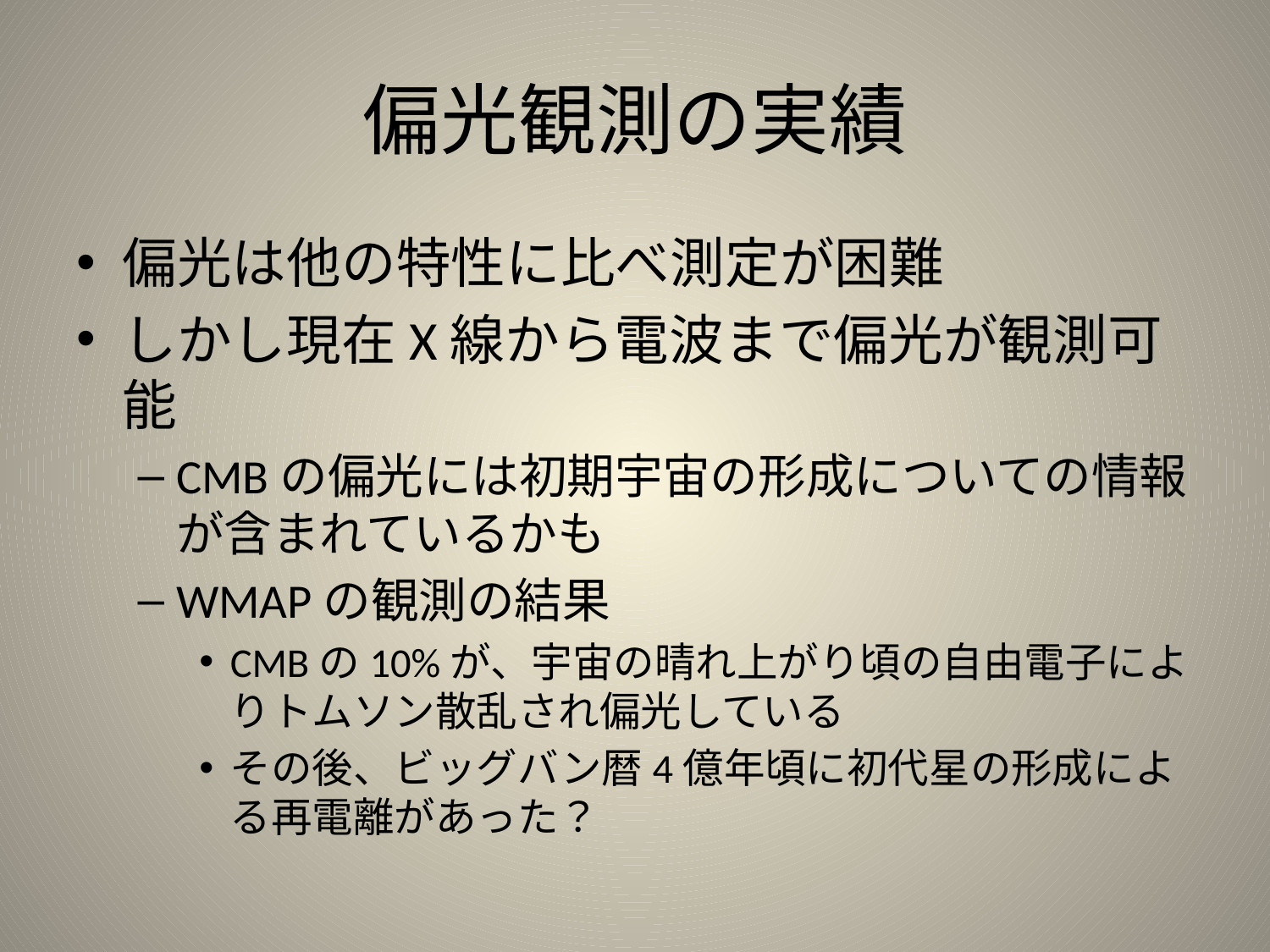

# 偏光観測の実績
偏光は他の特性に比べ測定が困難
しかし現在X線から電波まで偏光が観測可能
CMBの偏光には初期宇宙の形成についての情報が含まれているかも
WMAPの観測の結果
CMBの10%が、宇宙の晴れ上がり頃の自由電子によりトムソン散乱され偏光している
その後、ビッグバン暦4億年頃に初代星の形成による再電離があった？